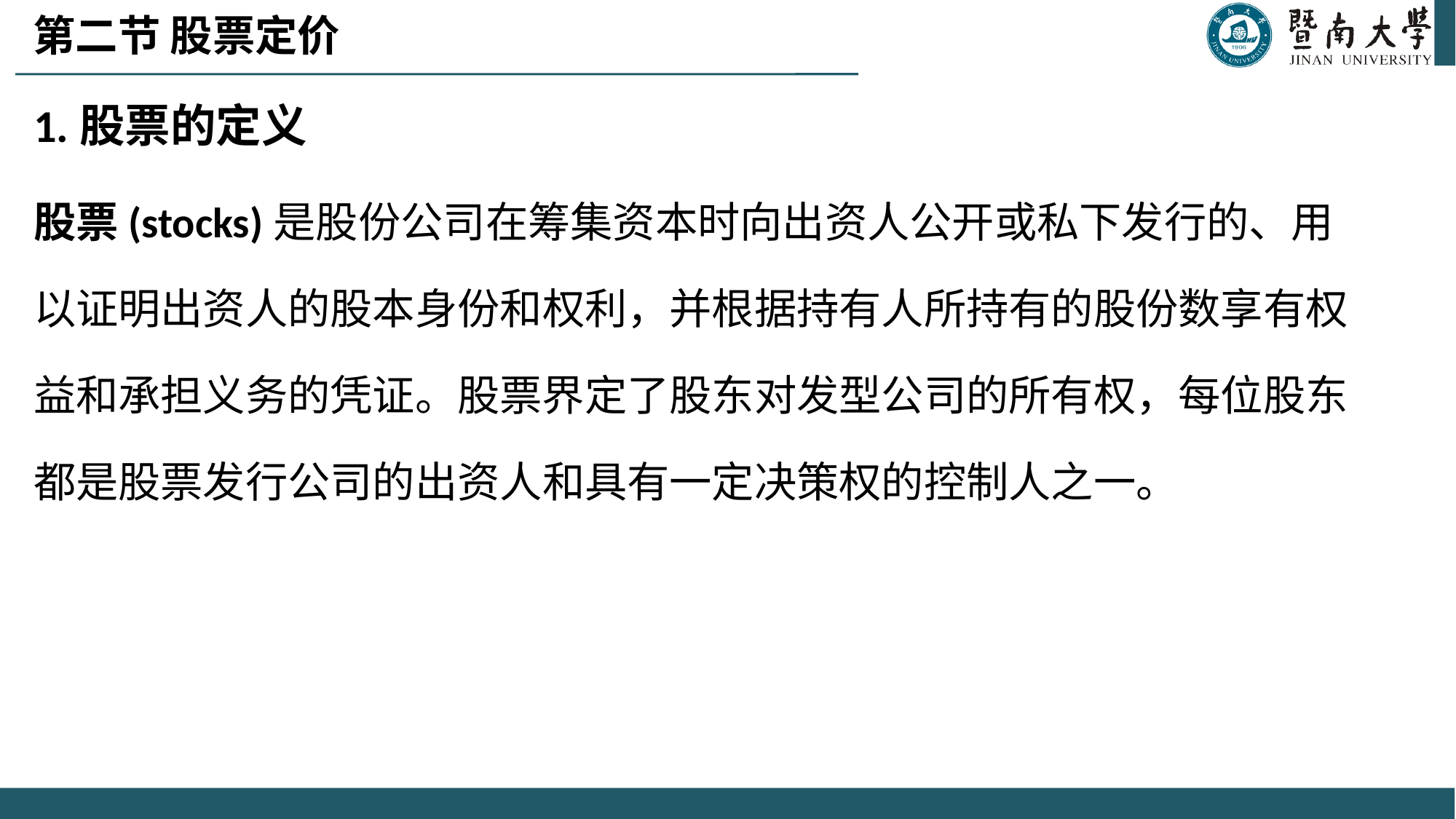

第二节 股票定价
1.股票的定义
股票(stocks)是股份公司在筹集资本时向出资人公开或私下发行的、用以证明出资人的股本身份和权利，并根据持有人所持有的股份数享有权益和承担义务的凭证。股票界定了股东对发型公司的所有权，每位股东都是股票发行公司的出资人和具有一定决策权的控制人之一。